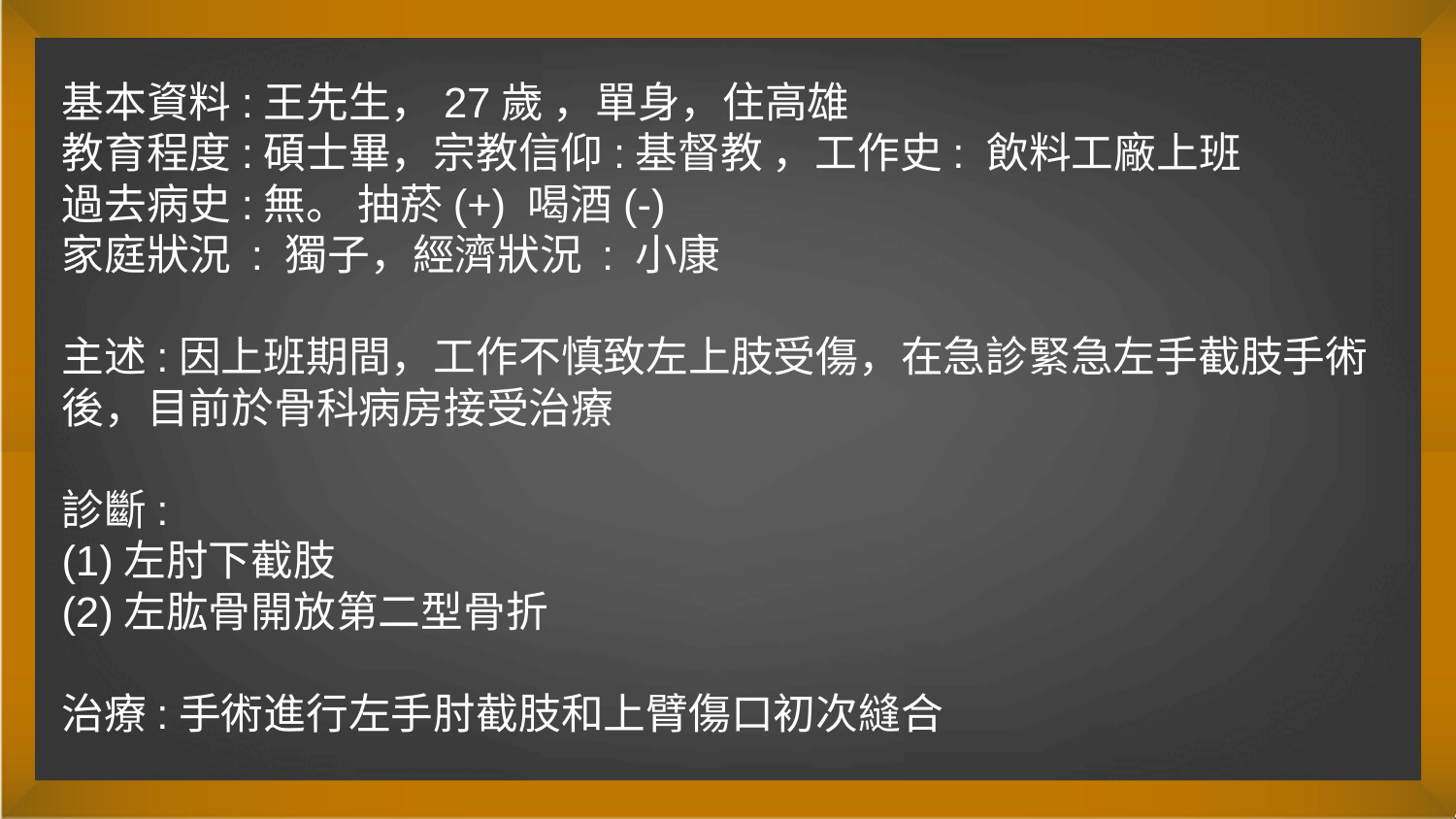

基本資料:王先生，27歲 ，單身，住高雄
教育程度:碩士畢，宗教信仰:基督教 ，工作史: 飲料工廠上班
過去病史:無。 抽菸(+) 喝酒(-)
家庭狀況 : 獨子，經濟狀況 : 小康

主述:因上班期間，工作不慎致左上肢受傷，在急診緊急左手截肢手術後，目前於骨科病房接受治療

診斷:
(1)左肘下截肢
(2)左肱骨開放第二型骨折

治療:手術進行左手肘截肢和上臂傷口初次縫合